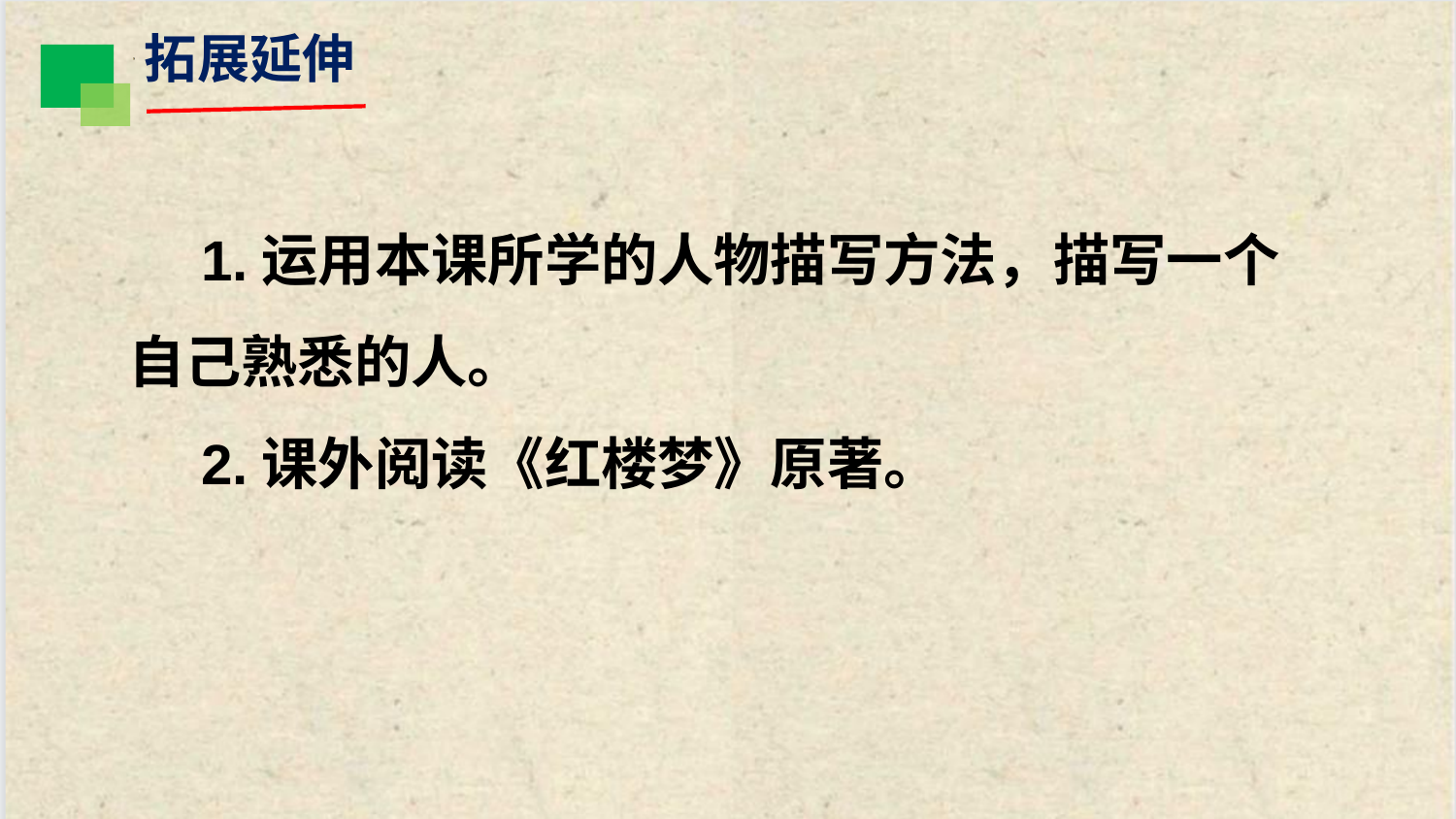

拓展延伸

1.运用本课所学的人物描写方法，描写一个自己熟悉的人。
2.课外阅读《红楼梦》原著。